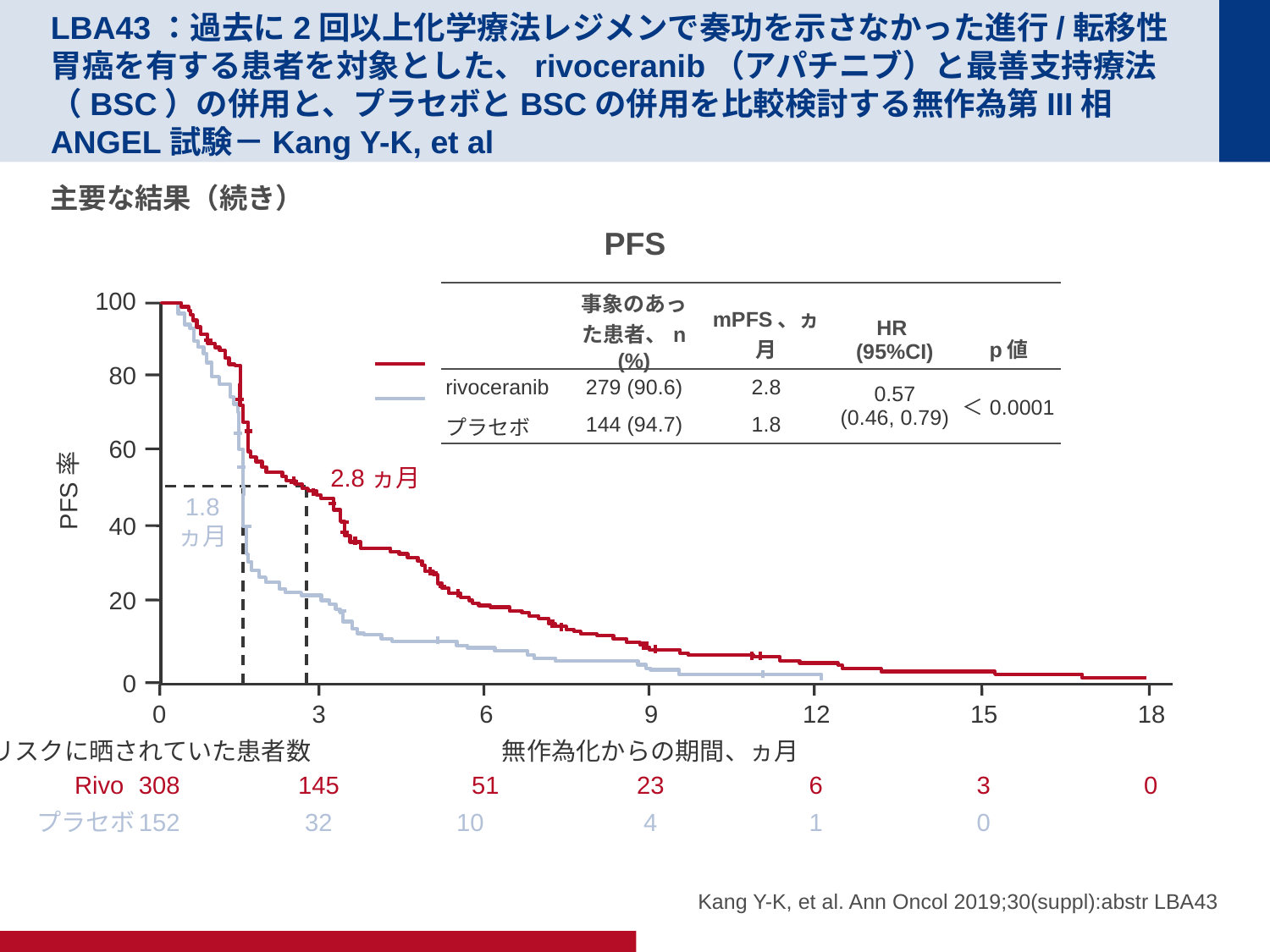

# LBA43：過去に2回以上化学療法レジメンで奏功を示さなかった進行/転移性胃癌を有する患者を対象とした、rivoceranib（アパチニブ）と最善支持療法（BSC）の併用と、プラセボとBSCの併用を比較検討する無作為第III相ANGEL試験－Kang Y-K, et al
主要な結果（続き）
PFS
100
|  | 事象のあった患者、n (%) | mPFS、ヵ月 | HR (95%CI) | p値 |
| --- | --- | --- | --- | --- |
| rivoceranib | 279 (90.6) | 2.8 | 0.57 (0.46, 0.79) | ＜0.0001 |
| プラセボ | 144 (94.7) | 1.8 |  |  |

80

60

2.8ヵ月
PFS率
1.8
ヵ月
40

20

0

0
3
6
9
12
15
18
無作為化からの期間、ヵ月
リスクに晒されていた患者数
Rivo
308
145
51
23
6
3
0
プラセボ
152
32
10
4
1
0
Kang Y-K, et al. Ann Oncol 2019;30(suppl):abstr LBA43